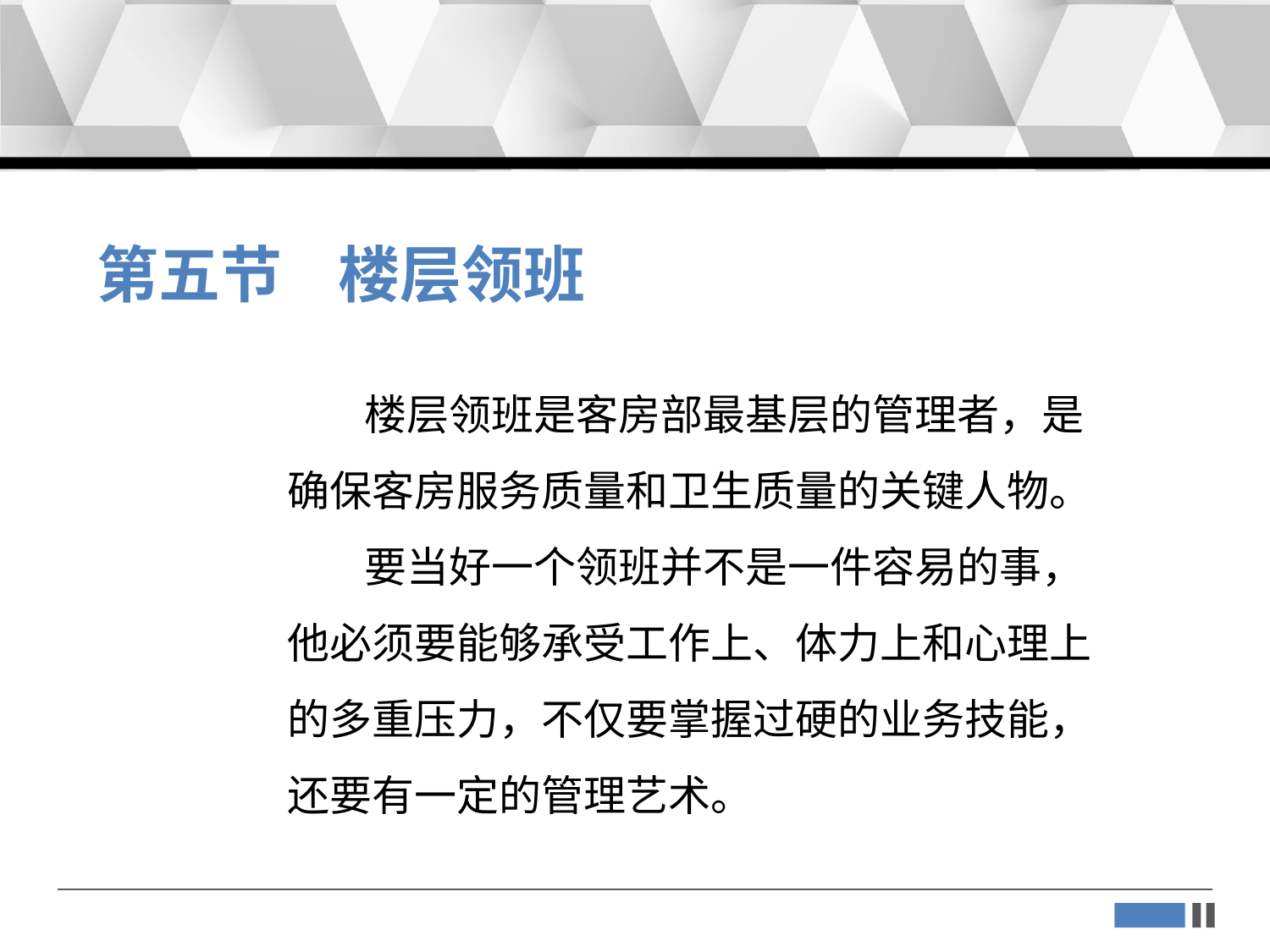

第五节    楼层领班
       楼层领班是客房部最基层的管理者，是确保客房服务质量和卫生质量的关键人物。
       要当好一个领班并不是一件容易的事，他必须要能够承受工作上、体力上和心理上的多重压力，不仅要掌握过硬的业务技能，还要有一定的管理艺术。